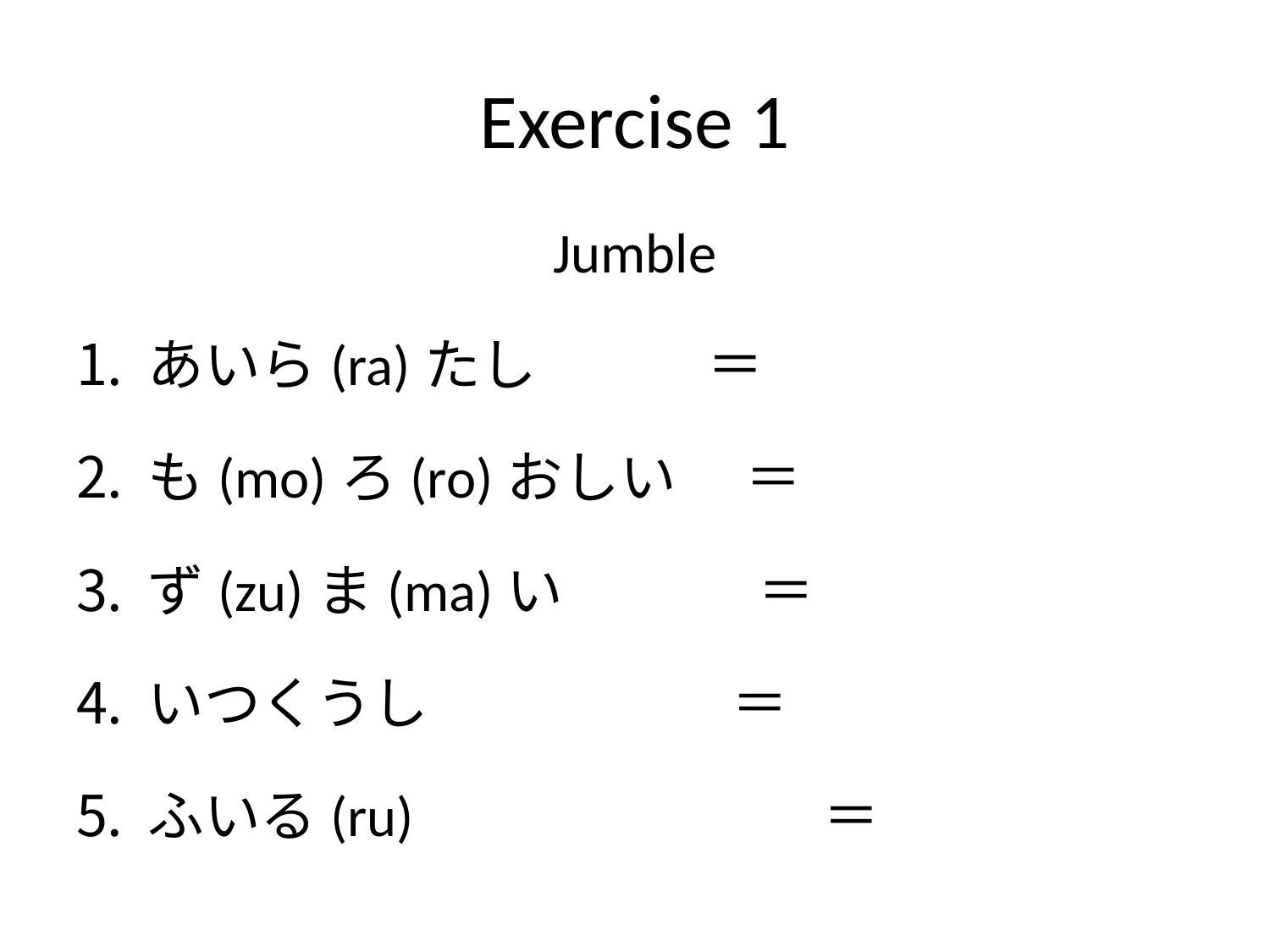

# Exercise 1
Jumble
あいら(ra)たし　         ＝
も(mo)ろ(ro)おしい　 ＝
ず(zu)ま(ma)い　　 　 ＝
いつくうし　　               ＝
ふいる(ru)　　　　　　　＝